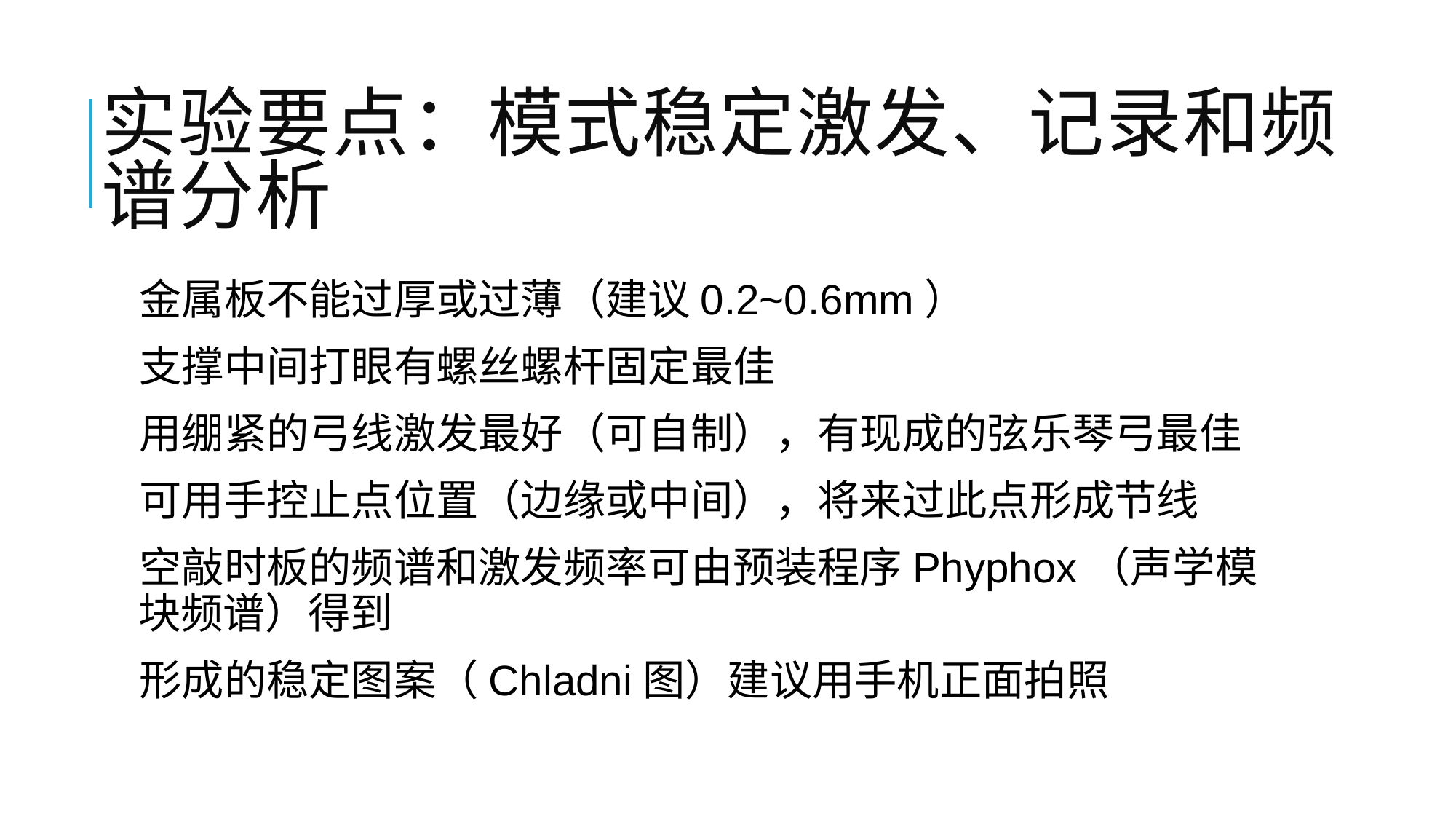

# 实验要点：模式稳定激发、记录和频谱分析
金属板不能过厚或过薄（建议0.2~0.6mm）
支撑中间打眼有螺丝螺杆固定最佳
用绷紧的弓线激发最好（可自制），有现成的弦乐琴弓最佳
可用手控止点位置（边缘或中间），将来过此点形成节线
空敲时板的频谱和激发频率可由预装程序Phyphox（声学模块频谱）得到
形成的稳定图案（Chladni图）建议用手机正面拍照